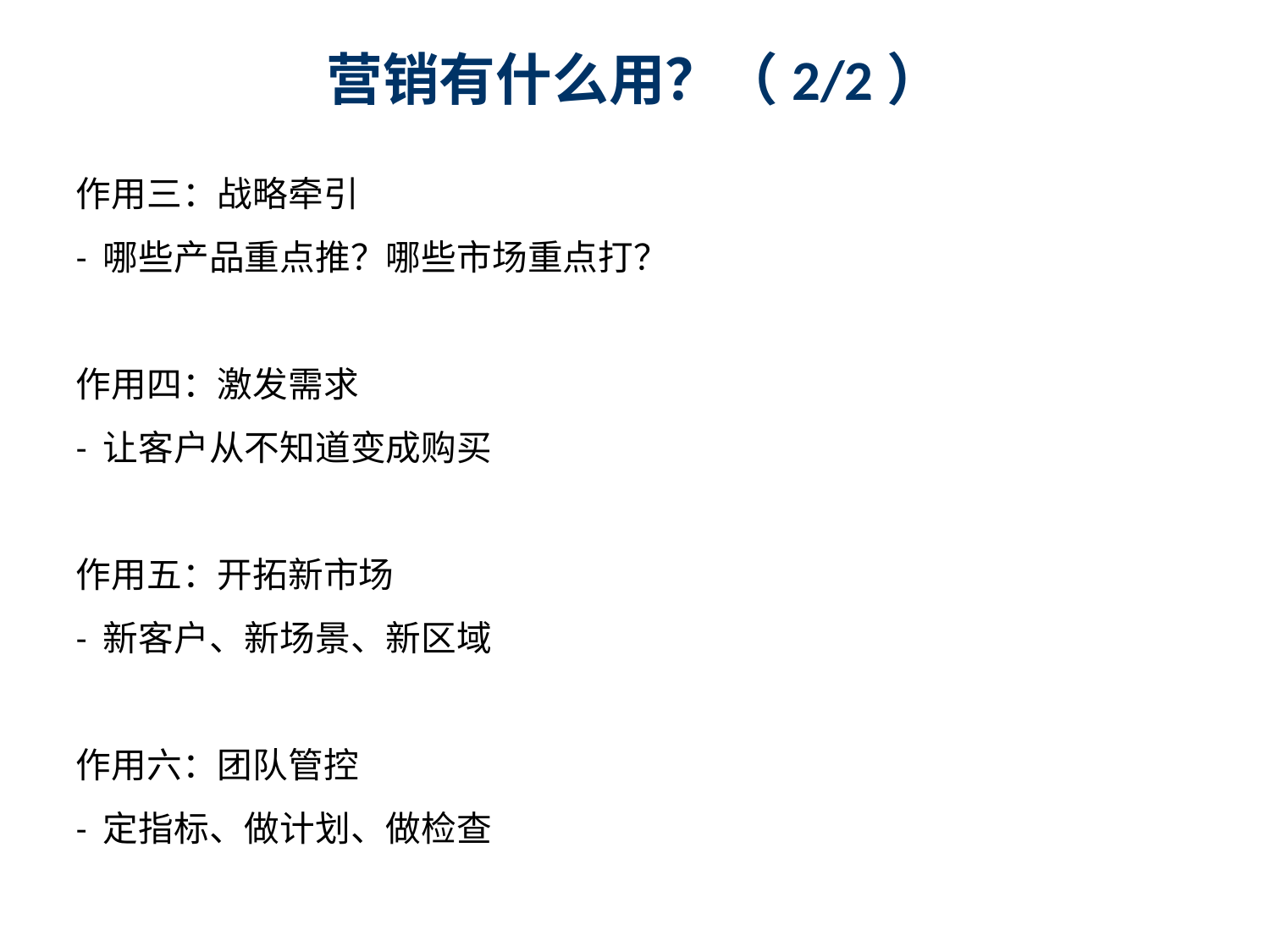

营销有什么用？（2/2）
作用三：战略牵引
- 哪些产品重点推？哪些市场重点打？

作用四：激发需求
- 让客户从不知道变成购买

作用五：开拓新市场
- 新客户、新场景、新区域

作用六：团队管控
- 定指标、做计划、做检查